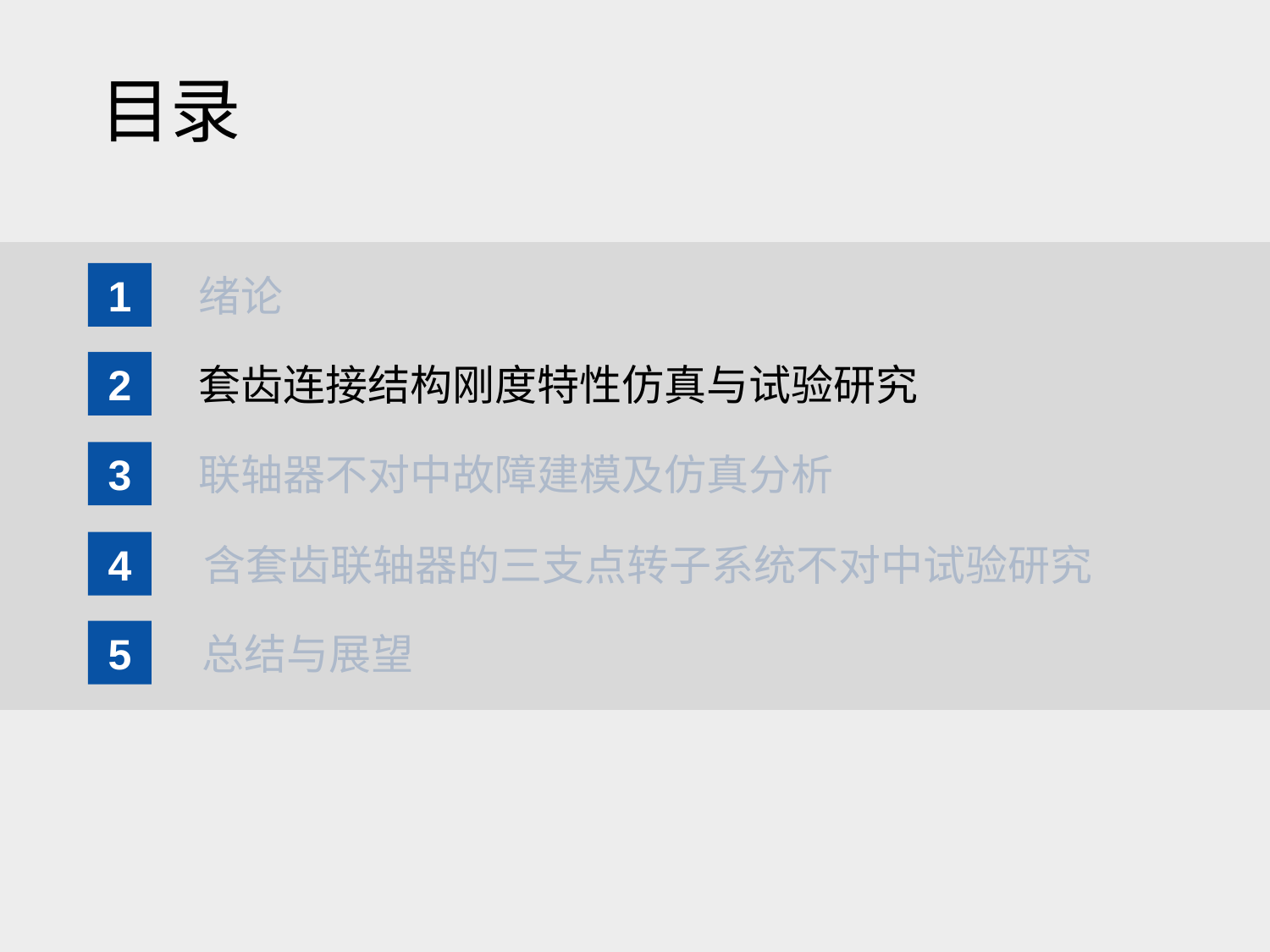

目录

绪论
1
套齿连接结构刚度特性仿真与试验研究
2
3
联轴器不对中故障建模及仿真分析
4
含套齿联轴器的三支点转子系统不对中试验研究
5
总结与展望